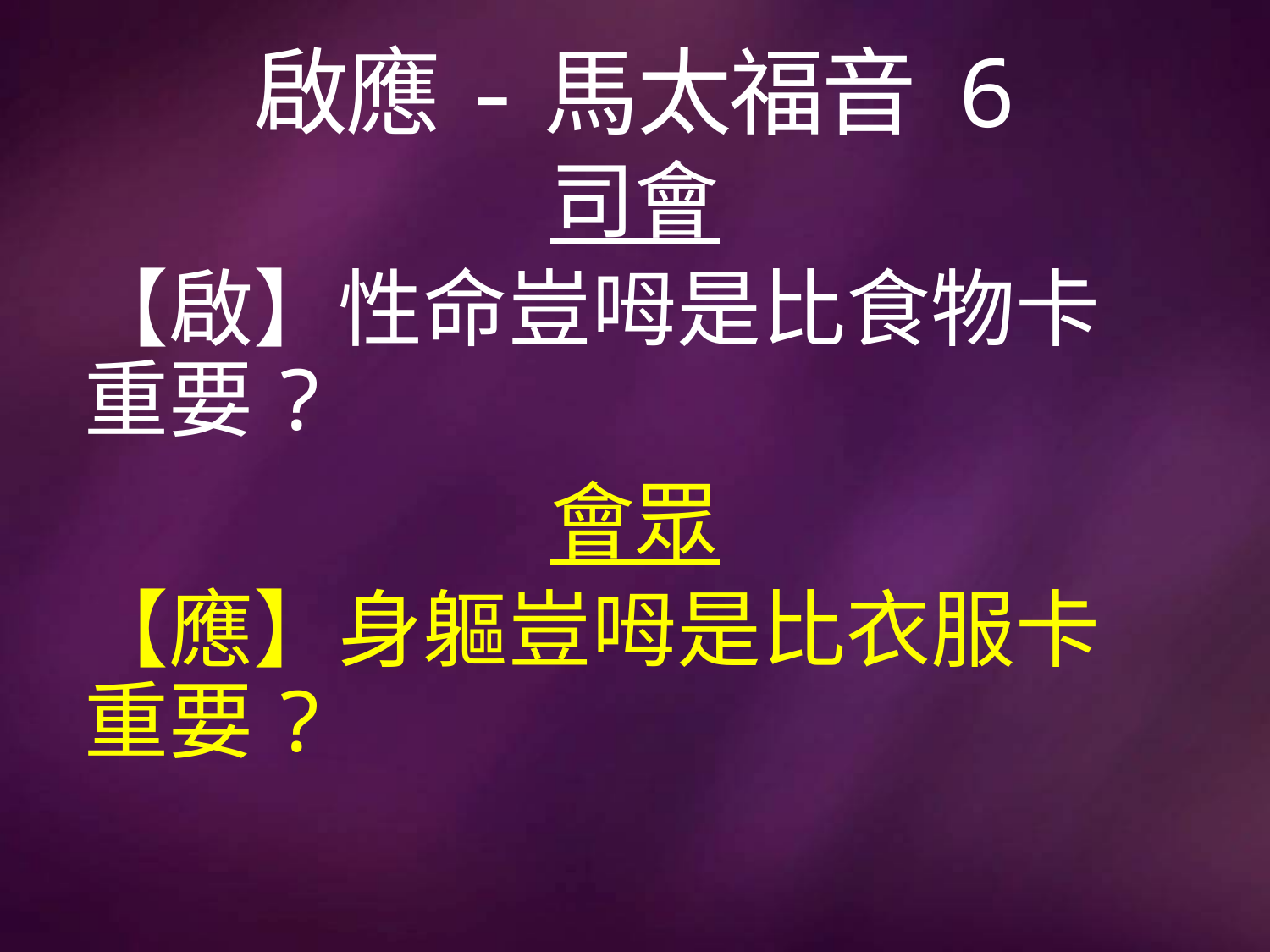

# 啟應-馬太福音 6
司會
【啟】性命豈呣是比食物卡重要?

會眾
【應】身軀豈呣是比衣服卡重要?